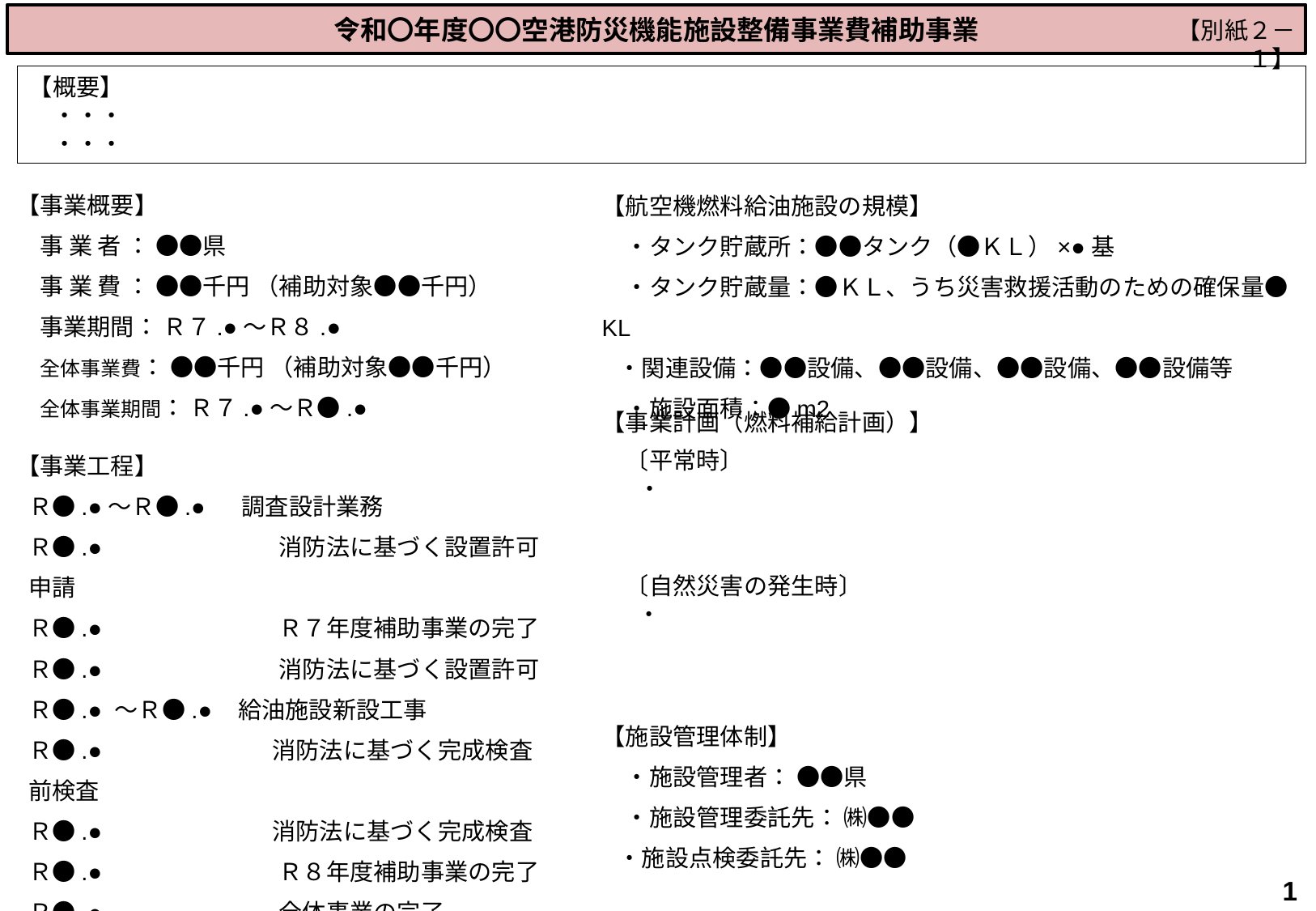

令和〇年度〇〇空港防災機能施設整備事業費補助事業
【別紙２－１】
【概要】
　・・・
　・・・
【事業概要】
　事 業 者 ： ●●県
　事 業 費 ： ●●千円 （補助対象●●千円）
　事業期間： Ｒ７.●～Ｒ８.●
　全体事業費： ●●千円 （補助対象●●千円）
　全体事業期間： Ｒ７.●～Ｒ●.●
【航空機燃料給油施設の規模】
　・タンク貯蔵所：●●タンク（●ＫＬ）×●基
　・タンク貯蔵量：●ＫＬ、うち災害救援活動のための確保量●KL
  ・関連設備：●●設備、●●設備、●●設備、●●設備等
　・施設面積：●m2
【事業計画（燃料補給計画）】

　〔平常時〕
　・

　〔自然災害の発生時〕
　・

【事業工程】
Ｒ●.●～Ｒ●.● 　調査設計業務
Ｒ●.●　　　 　　　　消防法に基づく設置許可申請
Ｒ●.●　　　　　　　 Ｒ７年度補助事業の完了
Ｒ●.●　　　 　　　　消防法に基づく設置許可
Ｒ●.● ～Ｒ●.●   給油施設新設工事
Ｒ●.● 　　　　　　   消防法に基づく完成検査前検査
Ｒ●.● 　　　　　　   消防法に基づく完成検査
Ｒ●.●　　　　　　　 Ｒ８年度補助事業の完了
Ｒ●.●　　　　　　　 全体事業の完了
Ｒ●.●　　　　　　　 供用開始
【施設管理体制】
　・施設管理者： ●●県
　・施設管理委託先： ㈱●●
  ・施設点検委託先： ㈱●●
1